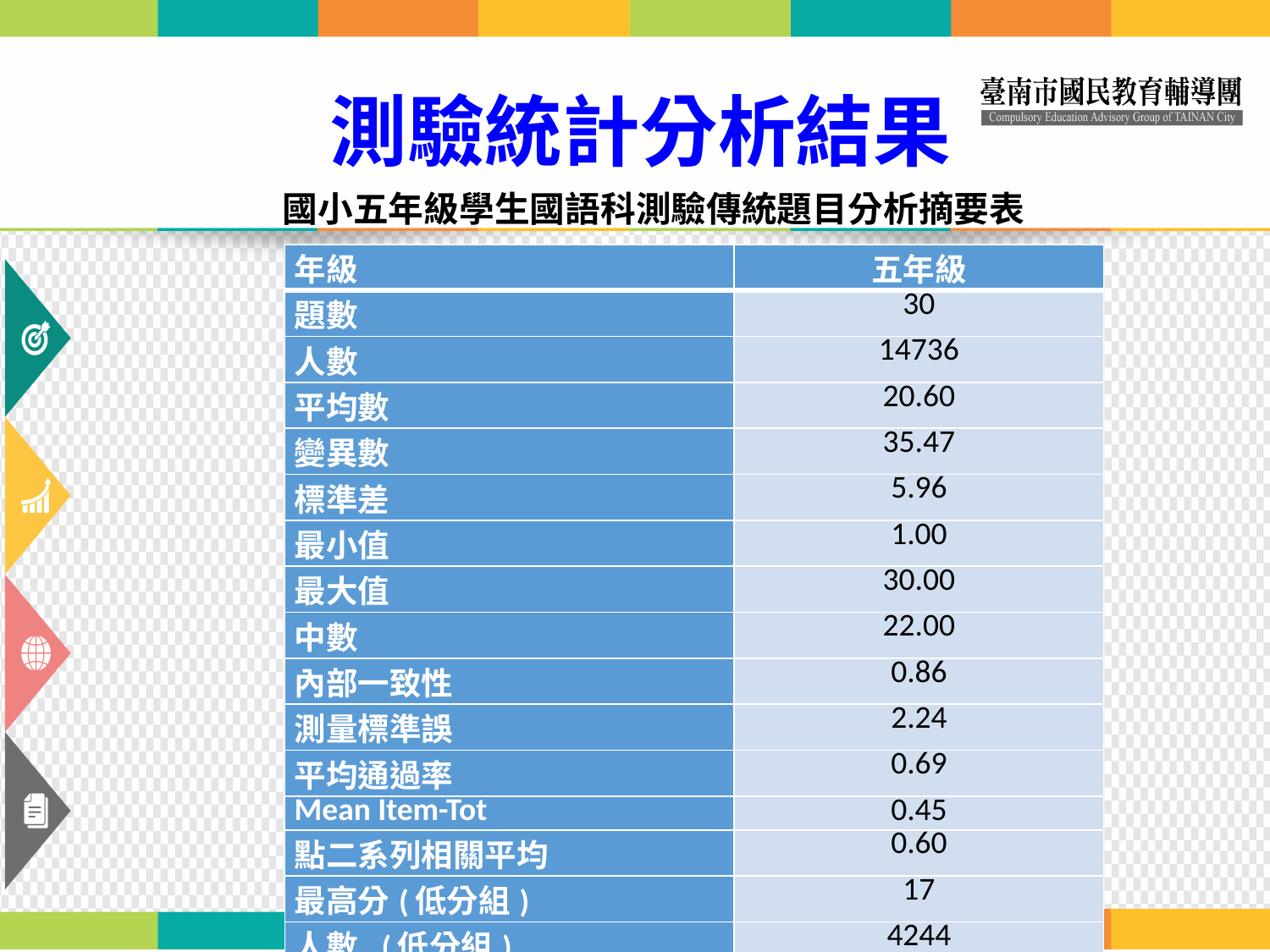

# 測驗統計分析結果
國小五年級學生國語科測驗傳統題目分析摘要表
| 年級 | 五年級 |
| --- | --- |
| 題數 | 30 |
| 人數 | 14736 |
| 平均數 | 20.60 |
| 變異數 | 35.47 |
| 標準差 | 5.96 |
| 最小值 | 1.00 |
| 最大值 | 30.00 |
| 中數 | 22.00 |
| 內部一致性 | 0.86 |
| 測量標準誤 | 2.24 |
| 平均通過率 | 0.69 |
| Mean Item-Tot | 0.45 |
| 點二系列相關平均 | 0.60 |
| 最高分(低分組) | 17 |
| 人數 (低分組) | 4244 |
| 最低分(高分組) | 25 |
| 人數 (高分組) | 4631 |